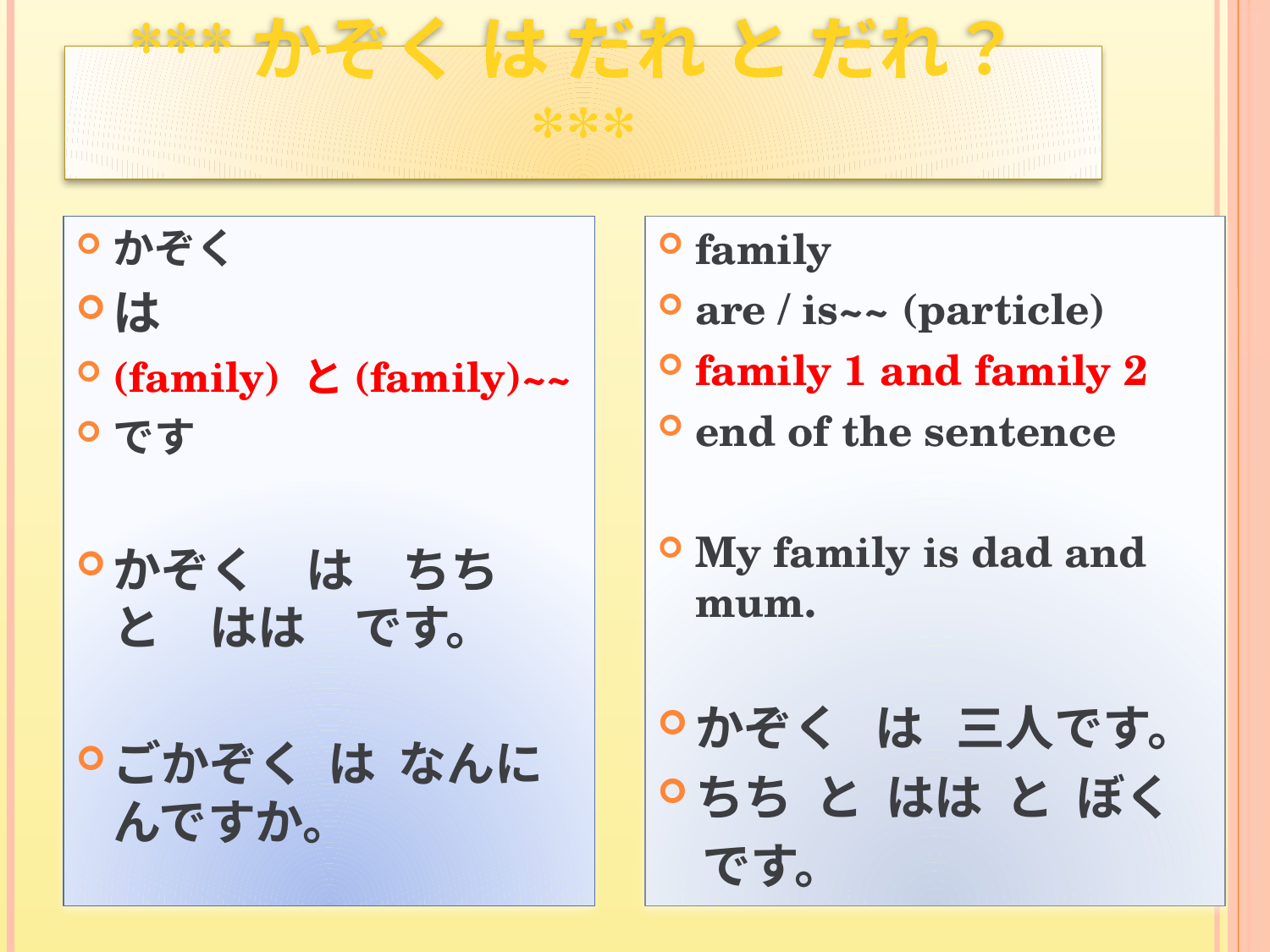

# ***かぞく は だれ と だれ？***
かぞく
は
(family) と(family)~~
です

かぞく　は　ちち　と　はは　です。

ごかぞく  は  なんにんですか。

family
are / is~~ (particle)
family 1 and family 2
end of the sentence

My family is dad and mum.

かぞく   は   三人です。
ちち  と  はは  と  ぼく
   です。